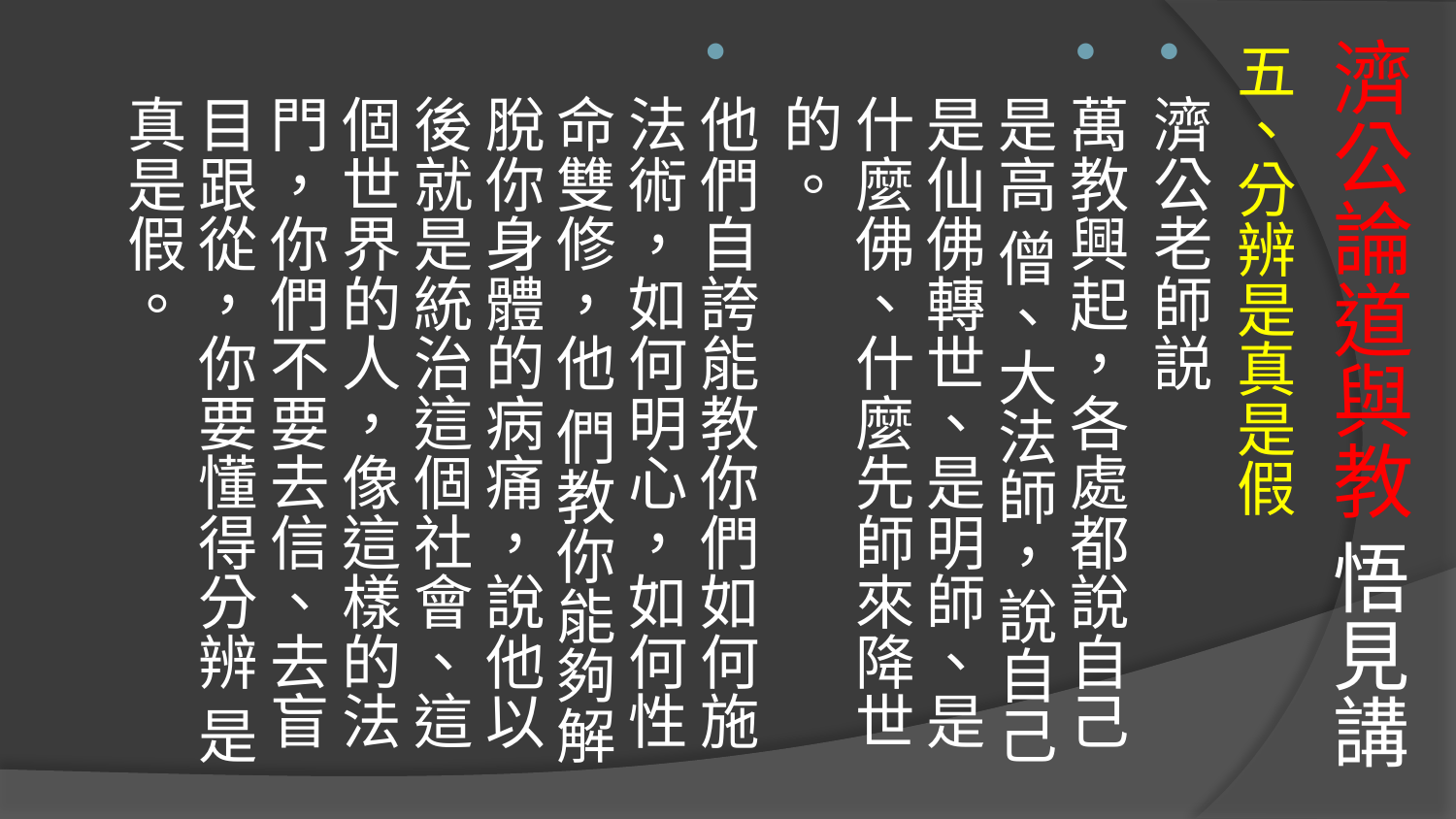

# 濟公論道與教 悟見講
五、分辨是真是假
濟公老師説
萬教興起，各處都說自己是高 僧、大法師，說自己是仙佛轉世、是明師、是什麼佛、什麼先師來降世的。
他們自誇能教你們如何施法術，如何明心，如何性命雙修，他 們教你能夠解脫你身體的病痛，說他以後就是統治這個社會、這個世界的人，像這樣的法門，你們不要去信、去盲目跟從，你要懂得分辨 是真是假。